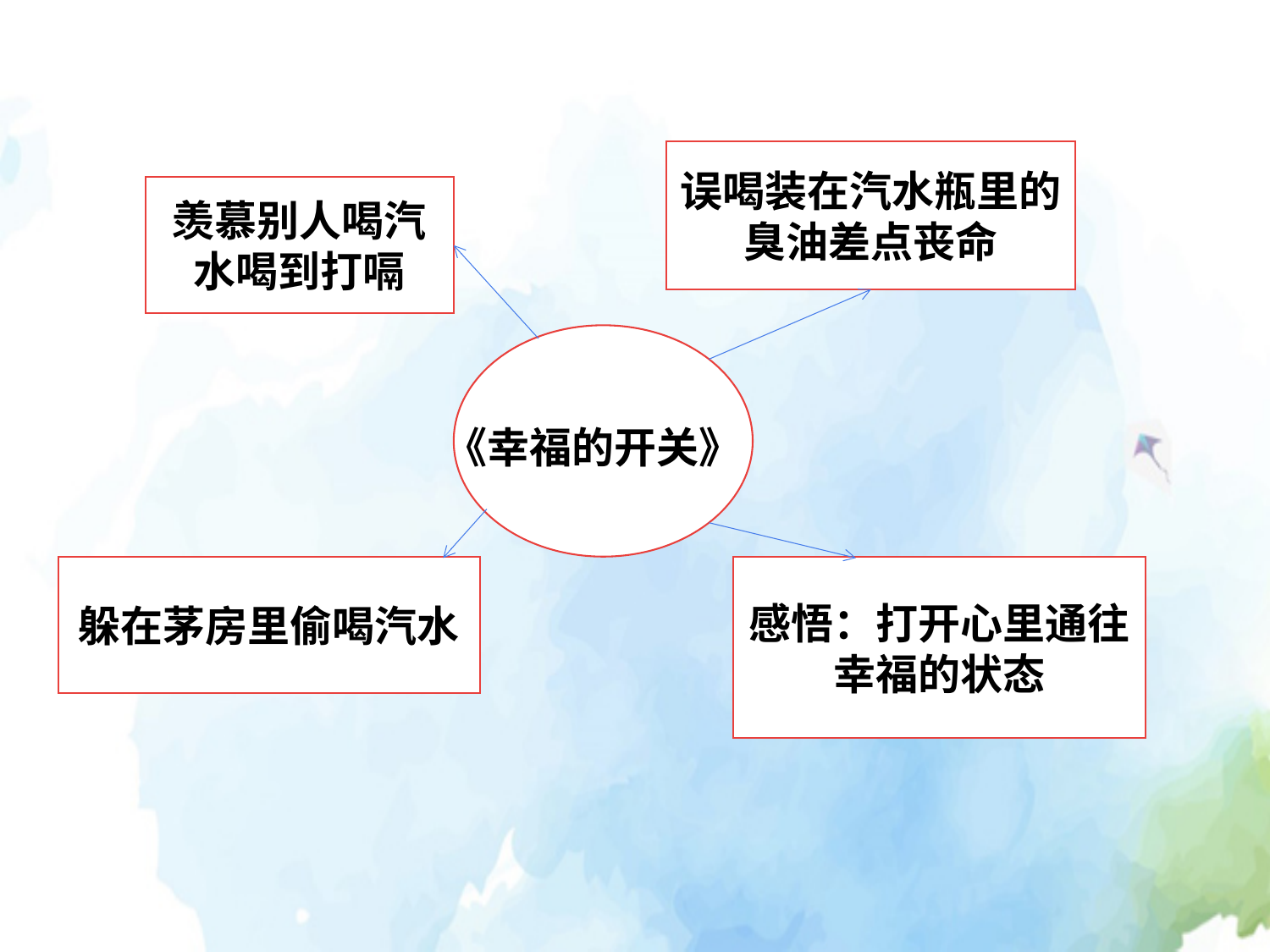

误喝装在汽水瓶里的臭油差点丧命
羡慕别人喝汽水喝到打嗝

《幸福的开关》
躲在茅房里偷喝汽水
感悟：打开心里通往幸福的状态